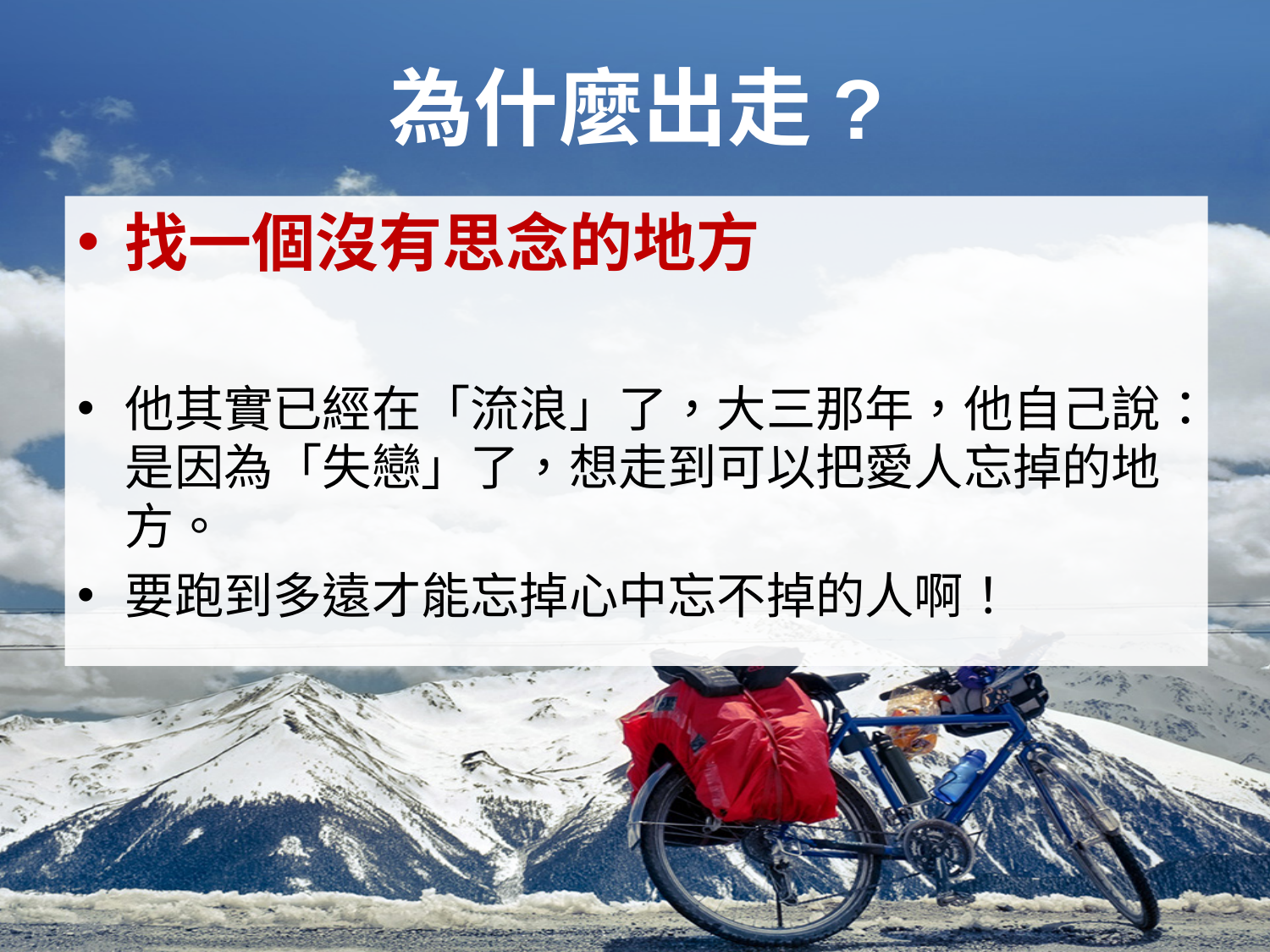

# 為什麼出走?
找一個沒有思念的地方

他其實已經在「流浪」了，大三那年，他自己說：是因為「失戀」了，想走到可以把愛人忘掉的地方。
要跑到多遠才能忘掉心中忘不掉的人啊！